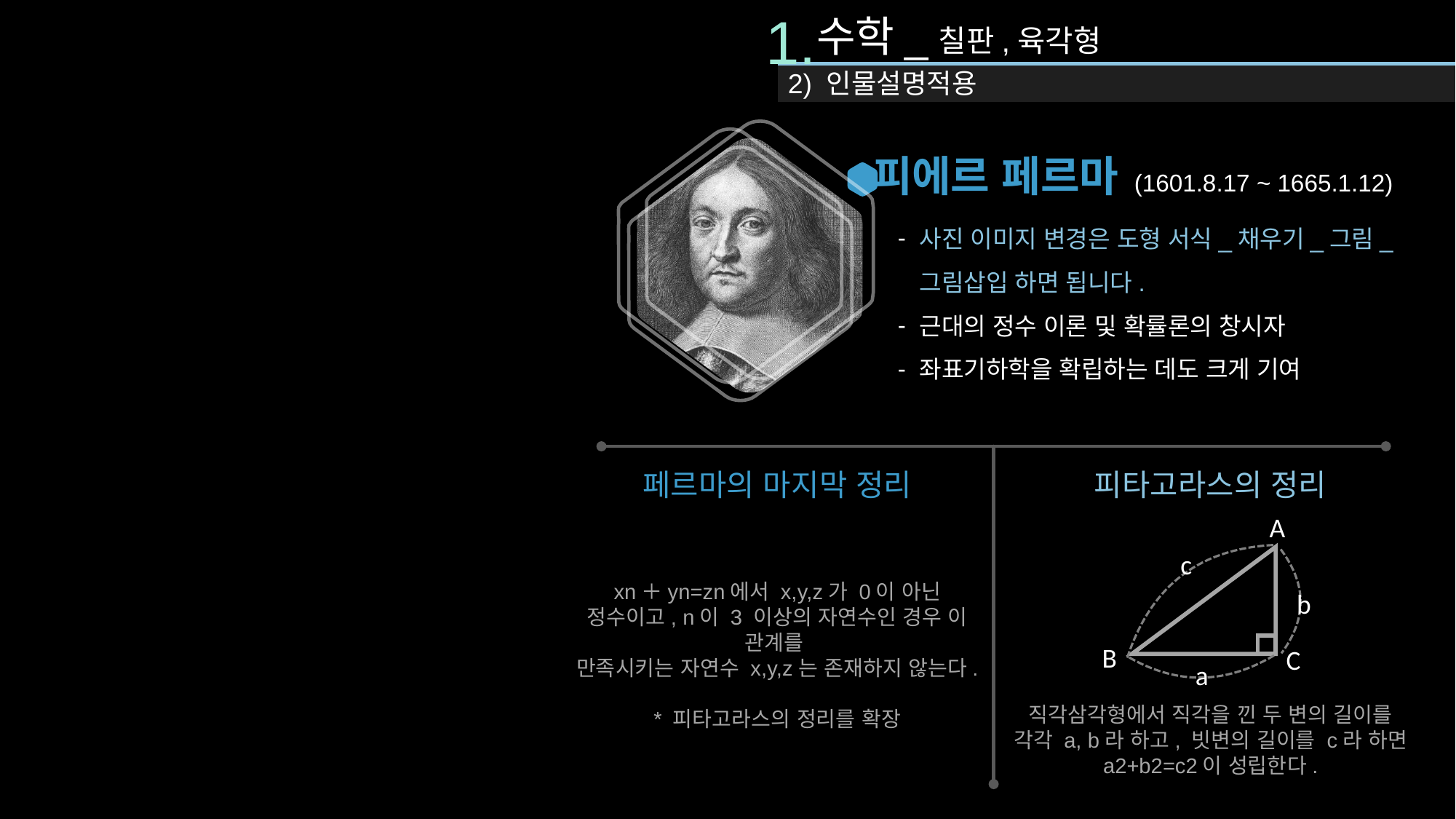

1.
수학_칠판,육각형
2) 인물설명적용

피에르 페르마 (1601.8.17 ~ 1665.1.12)

사진 이미지 변경은 도형 서식_채우기_그림_ 그림삽입 하면 됩니다.
근대의 정수 이론 및 확률론의 창시자
좌표기하학을 확립하는 데도 크게 기여
페르마의 마지막 정리
피타고라스의 정리

A
c

b

B

C
a
xn＋yn=zn에서 x,y,z가 0이 아닌 정수이고, n이 3 이상의 자연수인 경우 이 관계를
만족시키는 자연수 x,y,z는 존재하지 않는다.

* 피타고라스의 정리를 확장
직각삼각형에서 직각을 낀 두 변의 길이를 각각 a, b라 하고, 빗변의 길이를 c라 하면 a2+b2=c2이 성립한다.